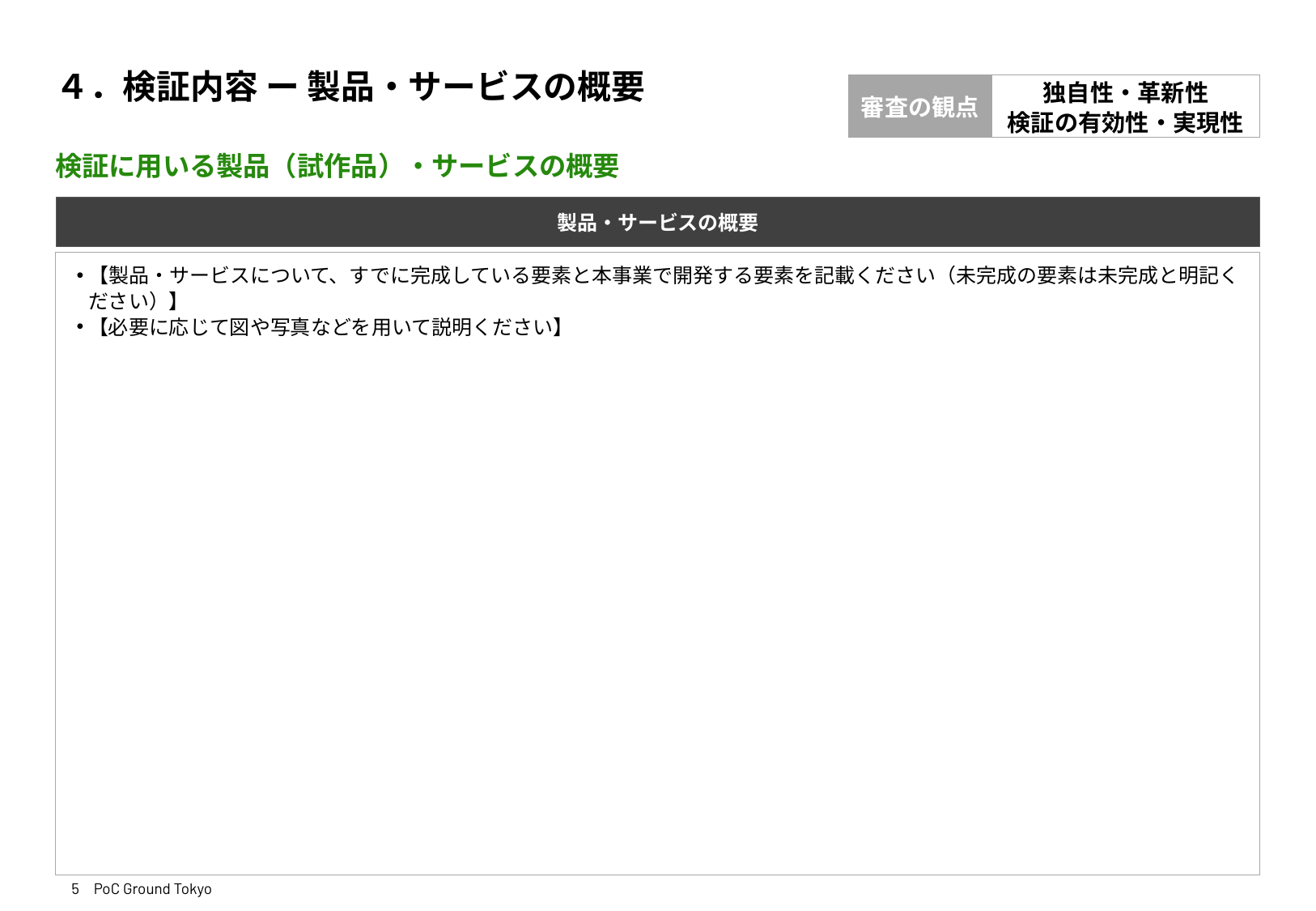

# ４．検証内容 ー 製品・サービスの概要
審査の観点
独自性・革新性
検証の有効性・実現性
検証に用いる製品（試作品）・サービスの概要
製品・サービスの概要
【製品・サービスについて、すでに完成している要素と本事業で開発する要素を記載ください（未完成の要素は未完成と明記ください）】
【必要に応じて図や写真などを用いて説明ください】
5
PoC Ground Tokyo